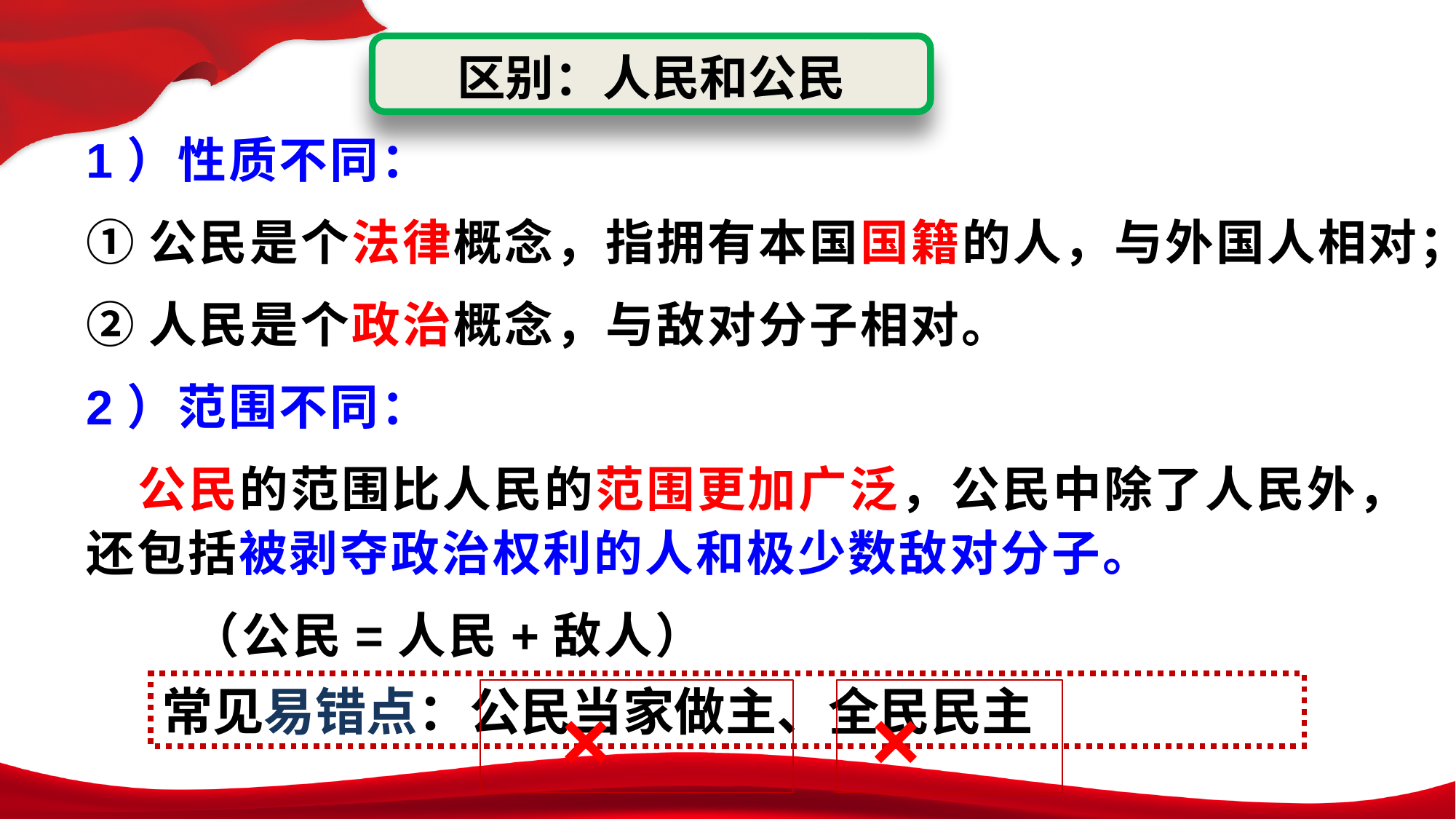

区别：人民和公民
1）性质不同：
①公民是个法律概念，指拥有本国国籍的人，与外国人相对；
②人民是个政治概念，与敌对分子相对。
2）范围不同：
   公民的范围比人民的范围更加广泛，公民中除了人民外，还包括被剥夺政治权利的人和极少数敌对分子。
       （公民=人民+敌人）

常见易错点：公民当家做主、全民民主
   ×
 ×